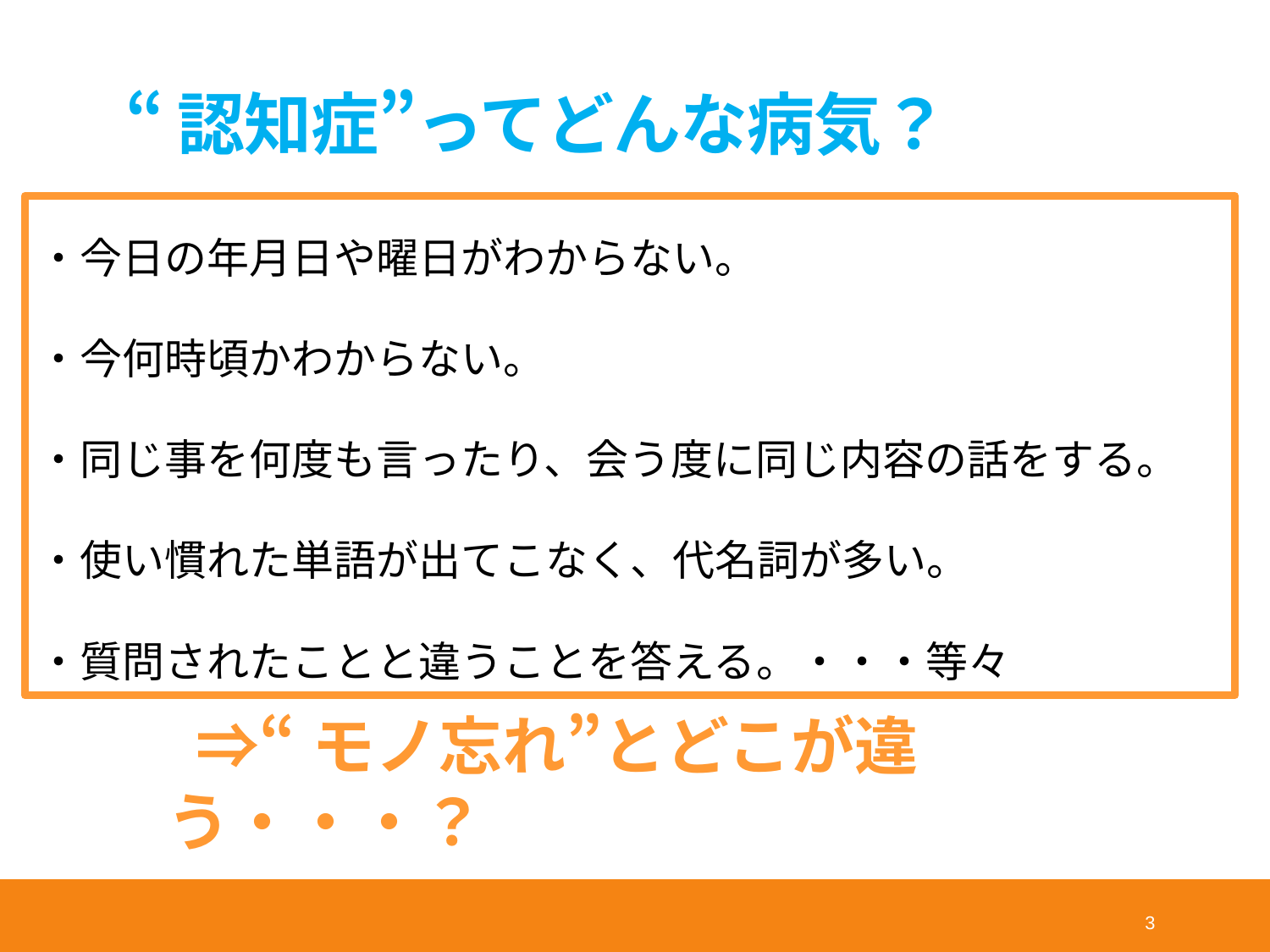

# “認知症”ってどんな病気？
・今日の年月日や曜日がわからない。
・今何時頃かわからない。
・同じ事を何度も言ったり、会う度に同じ内容の話をする。
・使い慣れた単語が出てこなく、代名詞が多い。
・質問されたことと違うことを答える。・・・等々
  ⇒“モノ忘れ”とどこが違う・・・？
3